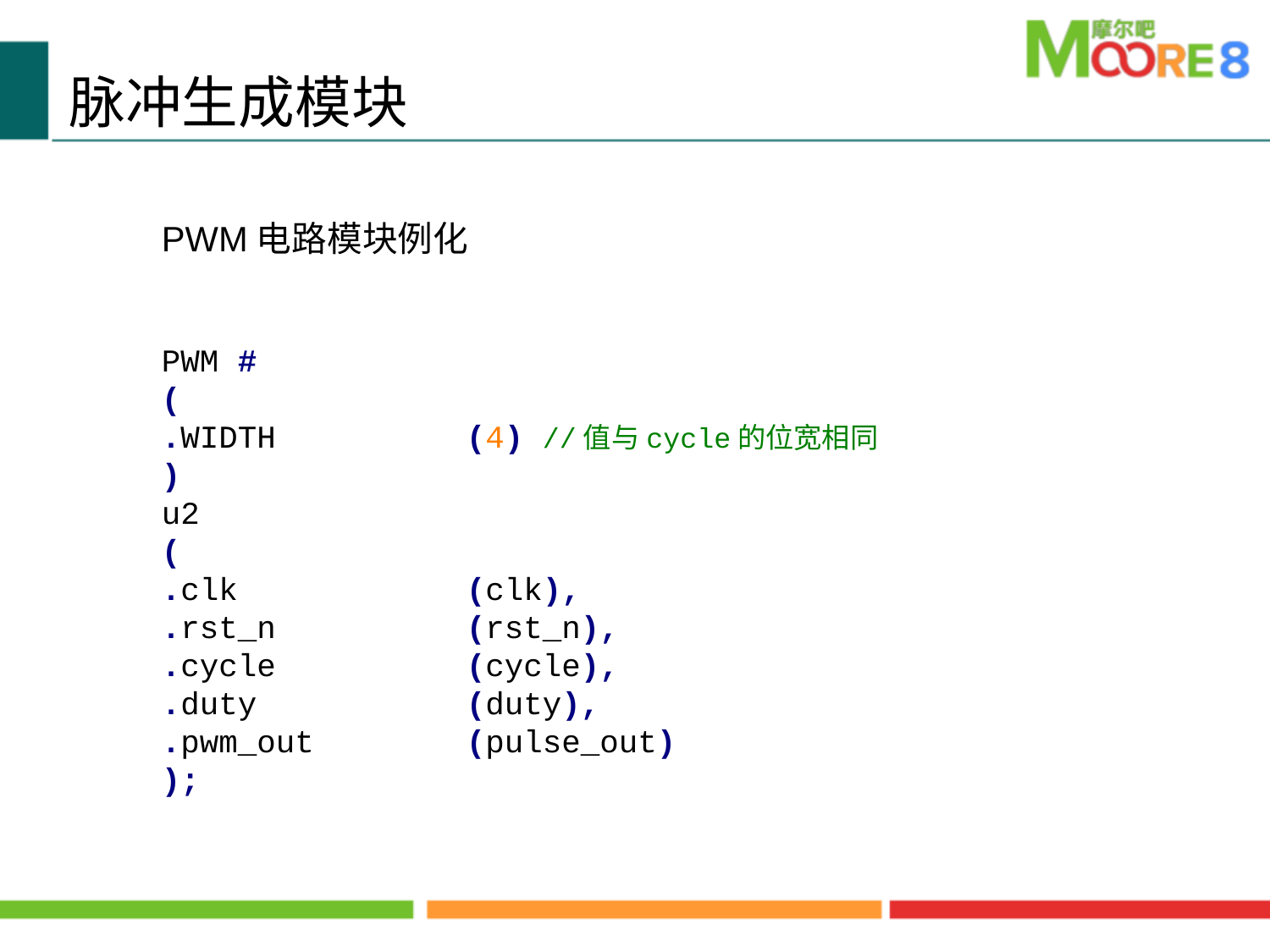

脉冲生成模块
PWM电路模块例化
PWM #
(
.WIDTH          (4) //值与cycle的位宽相同
)
u2
(
.clk            (clk),
.rst_n          (rst_n),
.cycle          (cycle),
.duty           (duty),
.pwm_out        (pulse_out)
);